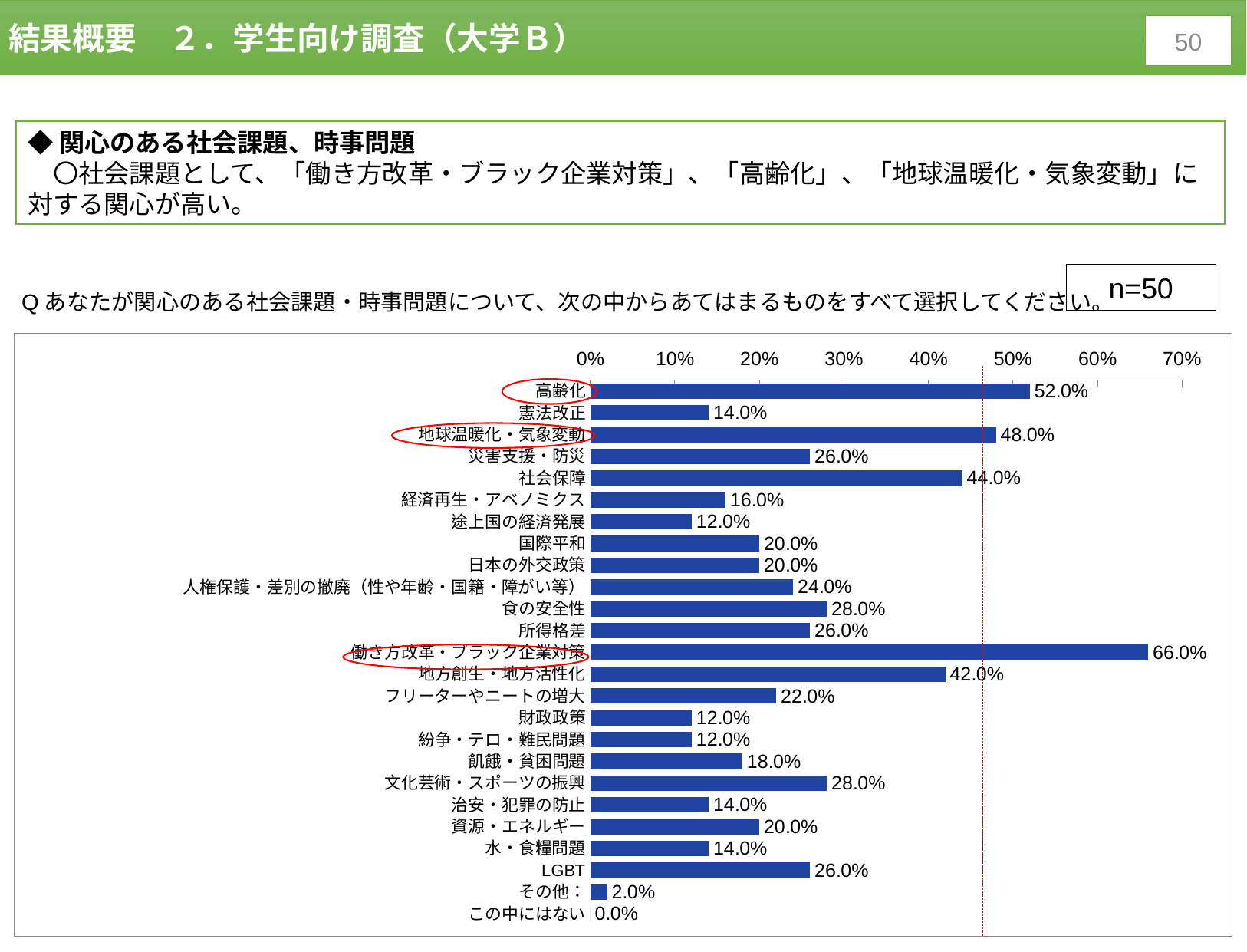

結果概要　２．学生向け調査（大学Ｂ）
50
◆関心のある社会課題、時事問題
　〇社会課題として、「働き方改革・ブラック企業対策」、「高齢化」、「地球温暖化・気象変動」に対する関心が高い。
n=50
Qあなたが関心のある社会課題・時事問題について、次の中からあてはまるものをすべて選択してください。

### Chart

| Category |  |
|---|---|
| 高齢化 | 0.52 |
| 憲法改正 | 0.14 |
| 地球温暖化・気象変動 | 0.48 |
| 災害支援・防災 | 0.26 |
| 社会保障 | 0.44 |
| 経済再生・アベノミクス | 0.16 |
| 途上国の経済発展 | 0.12 |
| 国際平和 | 0.2 |
| 日本の外交政策 | 0.2 |
| 人権保護・差別の撤廃（性や年齢・国籍・障がい等） | 0.24 |
| 食の安全性 | 0.28 |
| 所得格差 | 0.26 |
| 働き方改革・ブラック企業対策 | 0.66 |
| 地方創生・地方活性化 | 0.42 |
| フリーターやニートの増大 | 0.22 |
| 財政政策 | 0.12 |
| 紛争・テロ・難民問題 | 0.12 |
| 飢餓・貧困問題 | 0.18 |
| 文化芸術・スポーツの振興 | 0.28 |
| 治安・犯罪の防止 | 0.14 |
| 資源・エネルギー | 0.2 |
| 水・食糧問題 | 0.14 |
| LGBT | 0.26 |
| その他： | 0.02 |
| この中にはない | 0.0 |